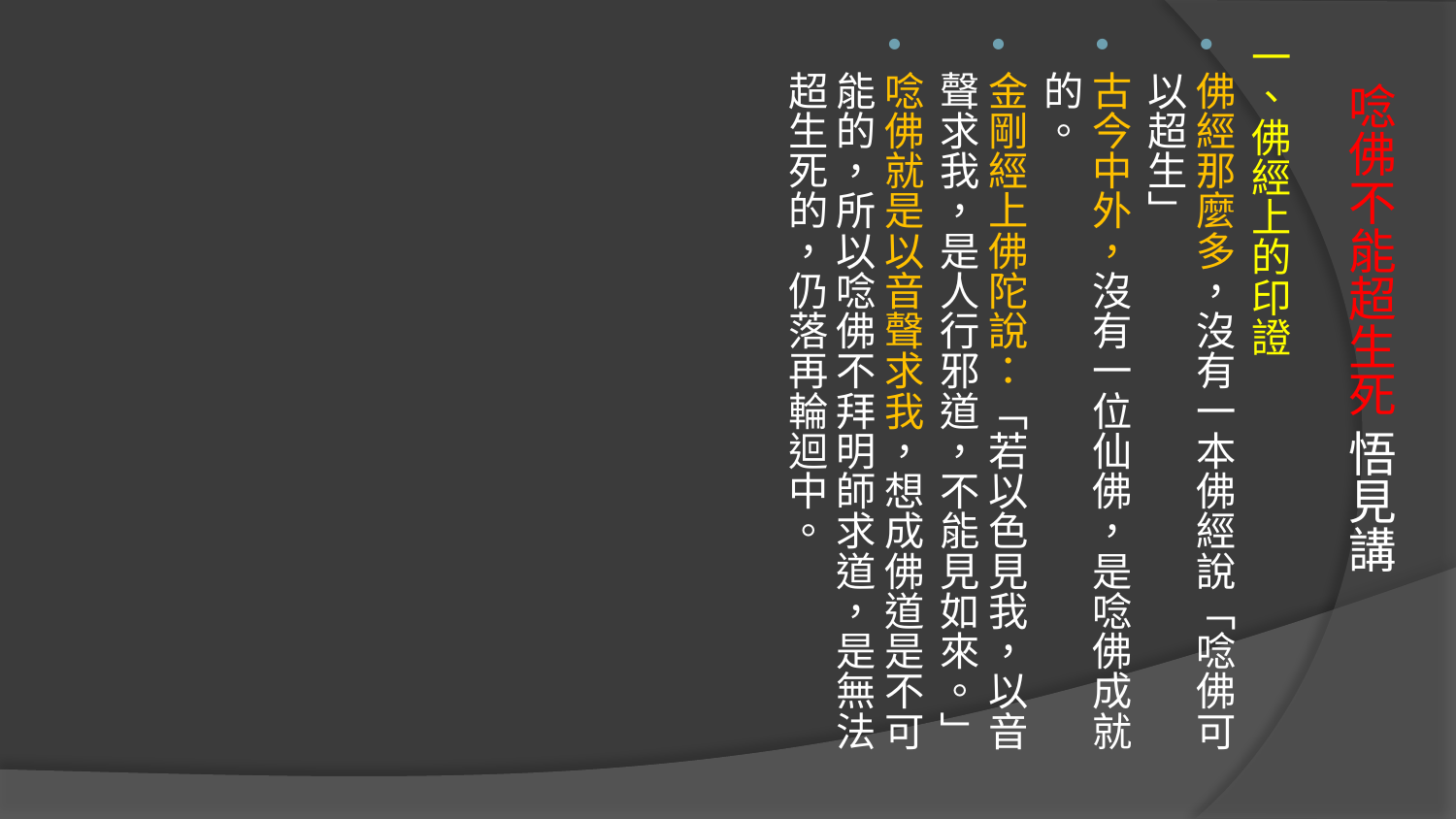

一、佛經上的印證
佛經那麼多，沒有一本佛經說「唸佛可以超生」
古今中外，沒有一位仙佛，是唸佛成就的。
金剛經上佛陀說：「若以色見我，以音聲求我，是人行邪道，不能見如來。」
唸佛就是以音聲求我，想成佛道是不可能的，所以唸佛不拜明師求道，是無法超生死的，仍落再輪迴中。

# 唸佛不能超生死 悟見講